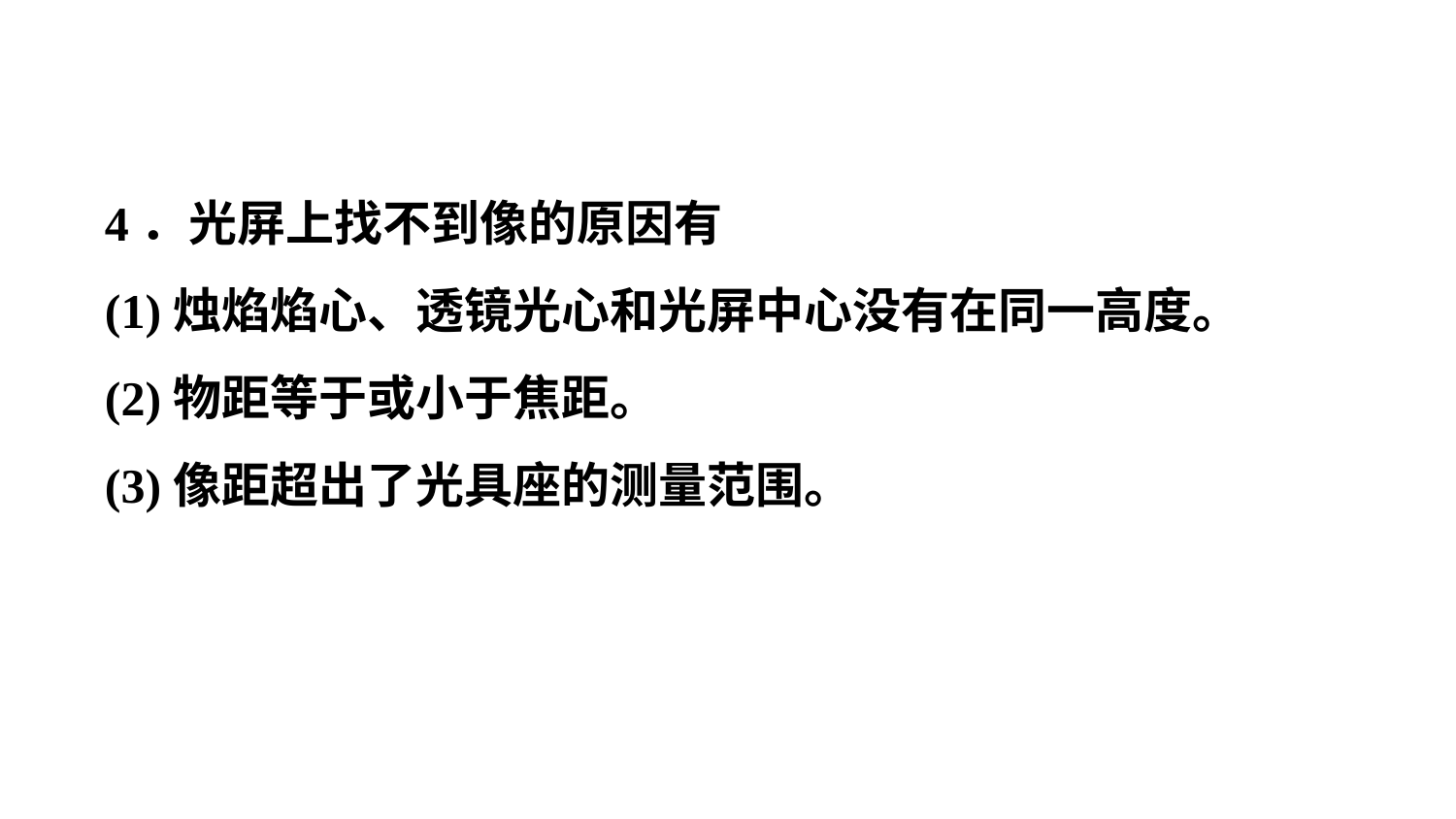

4．光屏上找不到像的原因有
(1)烛焰焰心、透镜光心和光屏中心没有在同一高度。
(2)物距等于或小于焦距。
(3)像距超出了光具座的测量范围。